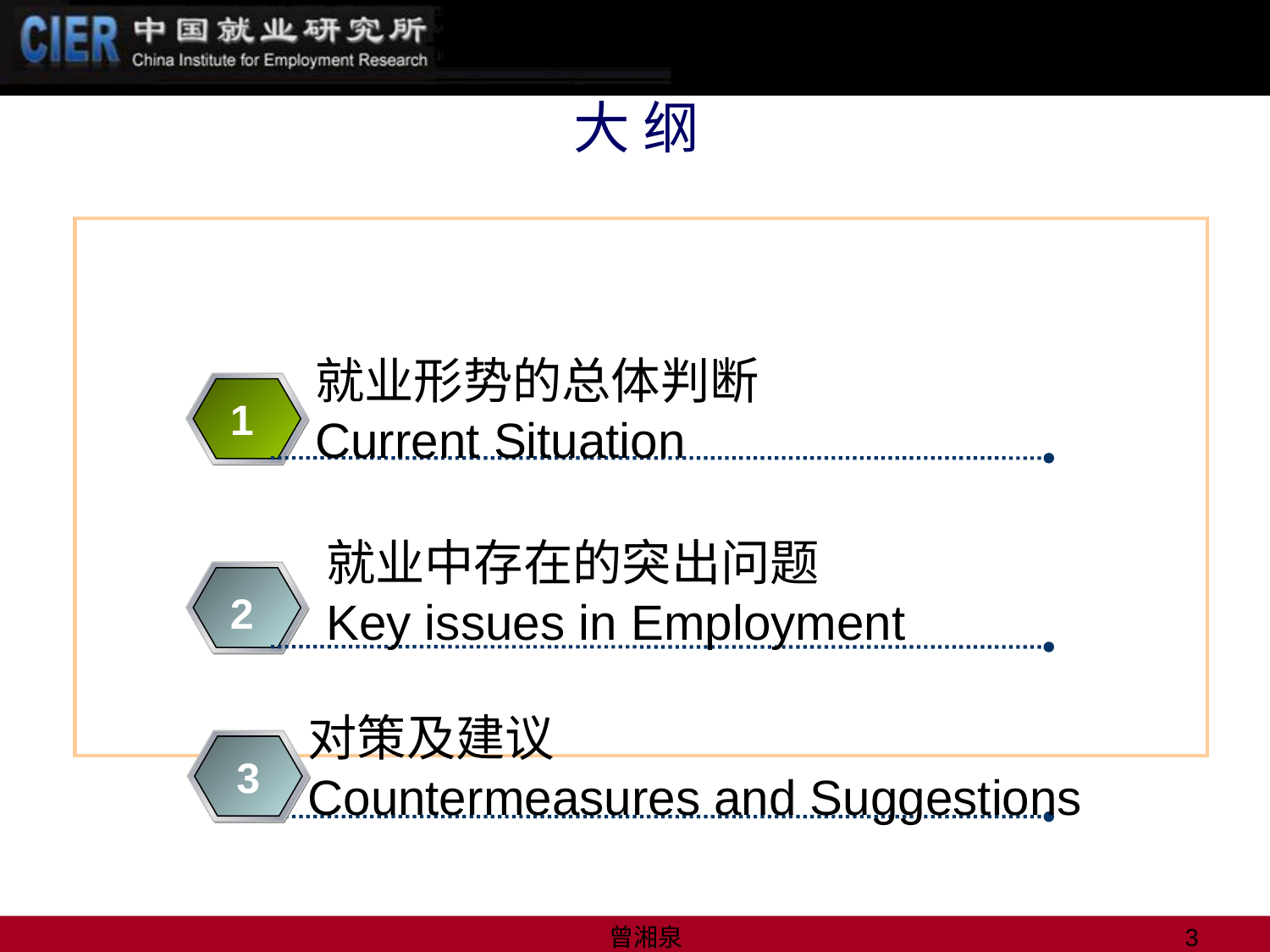

# 大 纲

就业形势的总体判断
Current Situation

1

就业中存在的突出问题
Key issues in Employment

2

对策及建议
Countermeasures and Suggestions

3

曾湘泉
3